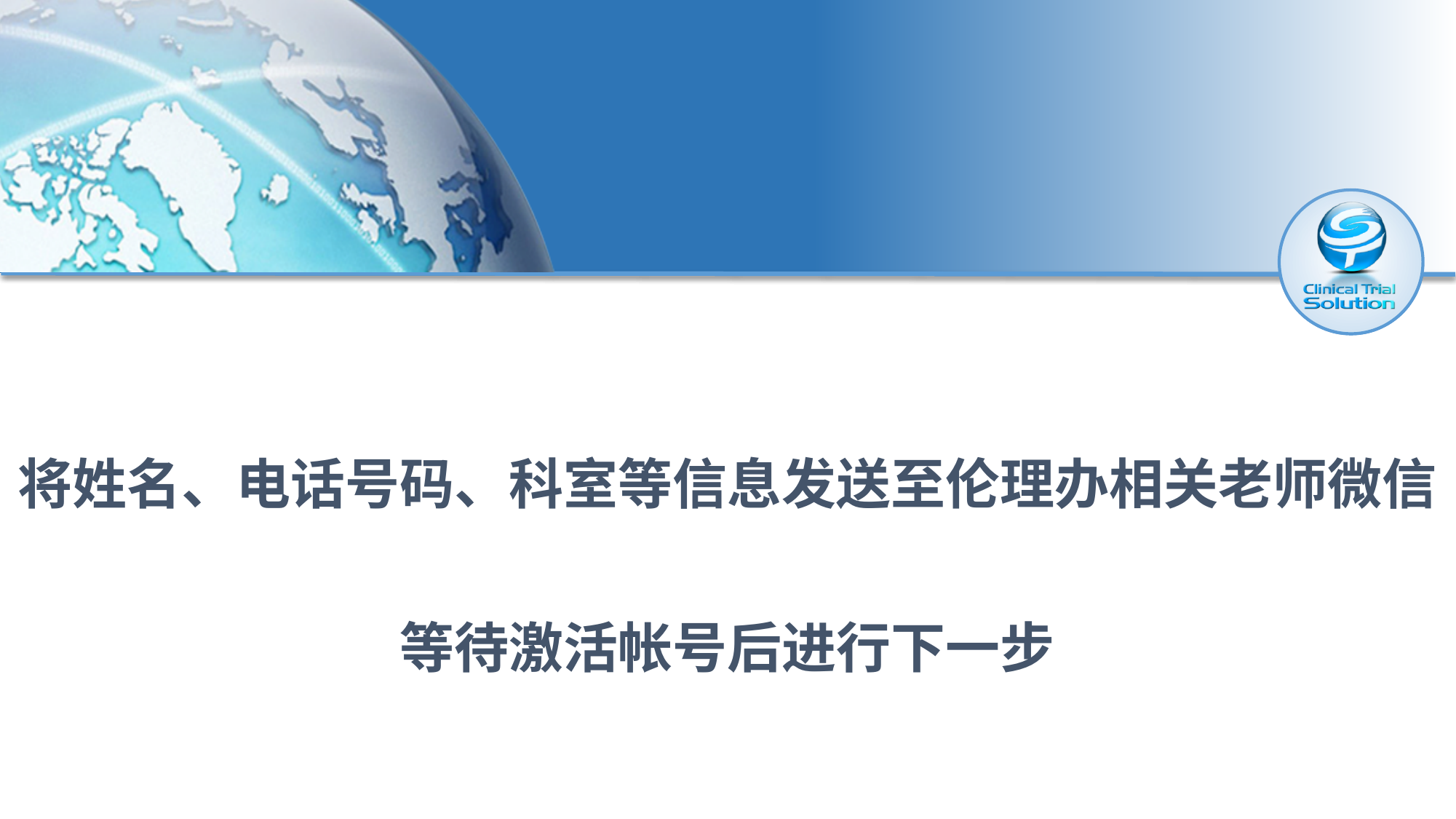

# 将姓名、电话号码、科室等信息发送至伦理办相关老师微信 等待激活帐号后进行下一步